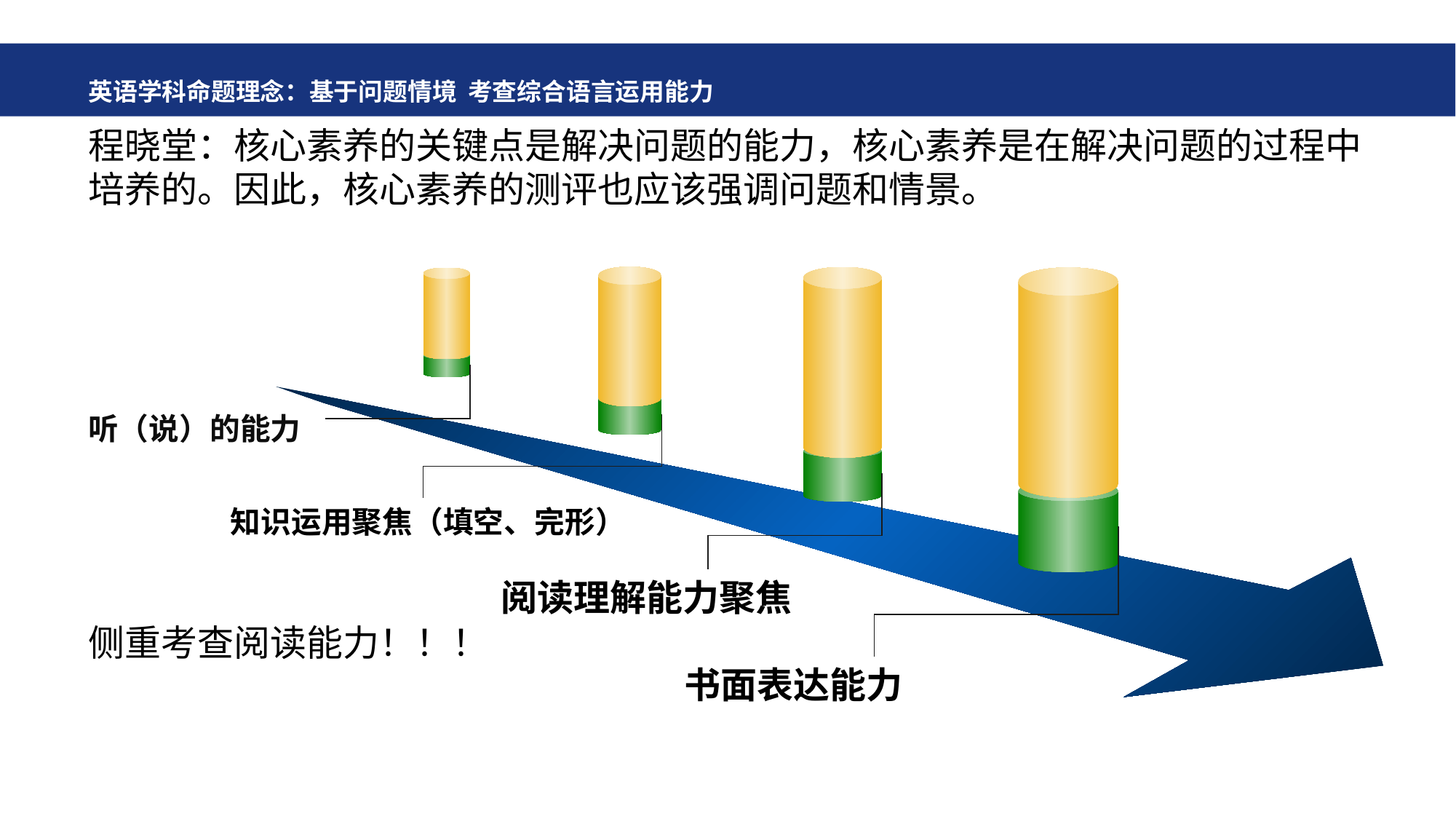

# 英语学科命题理念：基于问题情境  考查综合语言运用能力
程晓堂：核心素养的关键点是解决问题的能力，核心素养是在解决问题的过程中培养的。因此，核心素养的测评也应该强调问题和情景。

听（说）的能力

 知识运用聚焦（填空、完形）
阅读理解能力聚焦
侧重考查阅读能力！！！
 书面表达能力